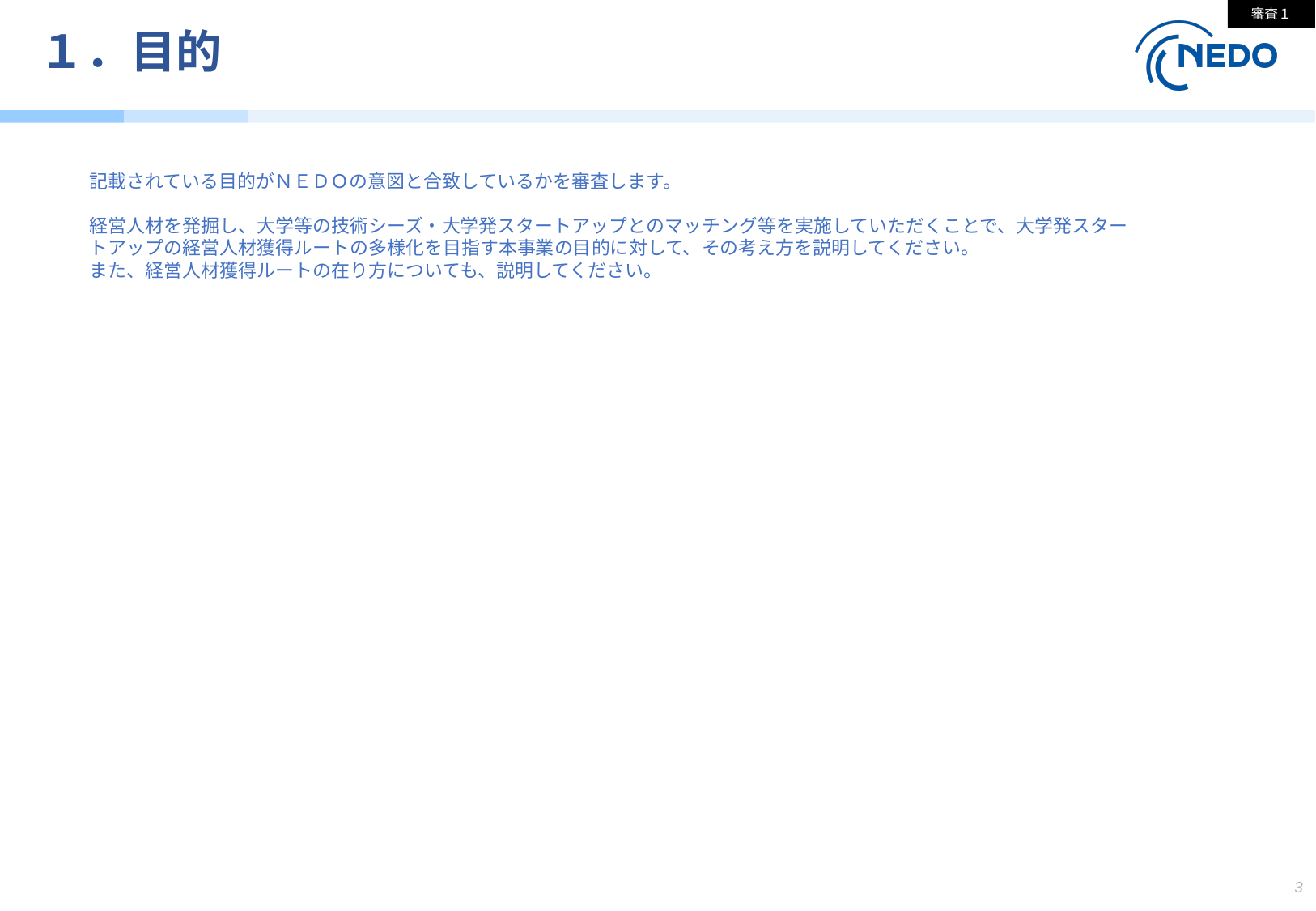

審査１
# １．目的
記載されている目的がＮＥＤＯの意図と合致しているかを審査します。

経営人材を発掘し、大学等の技術シーズ・大学発スタートアップとのマッチング等を実施していただくことで、大学発スタートアップの経営人材獲得ルートの多様化を目指す本事業の目的に対して、その考え方を説明してください。
また、経営人材獲得ルートの在り方についても、説明してください。
3